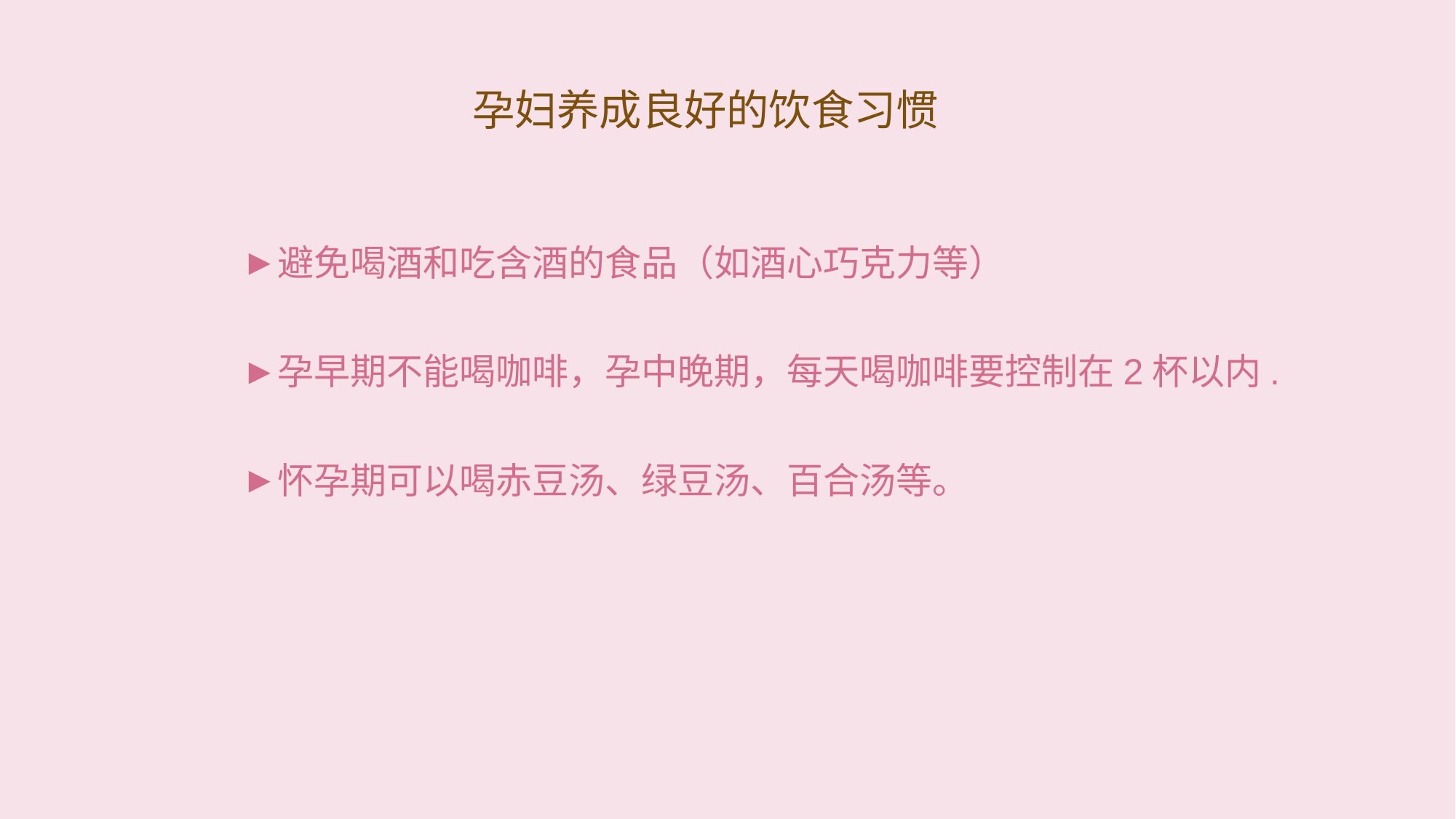

# 孕妇养成良好的饮食习惯
避免喝酒和吃含酒的食品（如酒心巧克力等）

孕早期不能喝咖啡，孕中晚期，每天喝咖啡要控制在2杯以内.

怀孕期可以喝赤豆汤、绿豆汤、百合汤等。